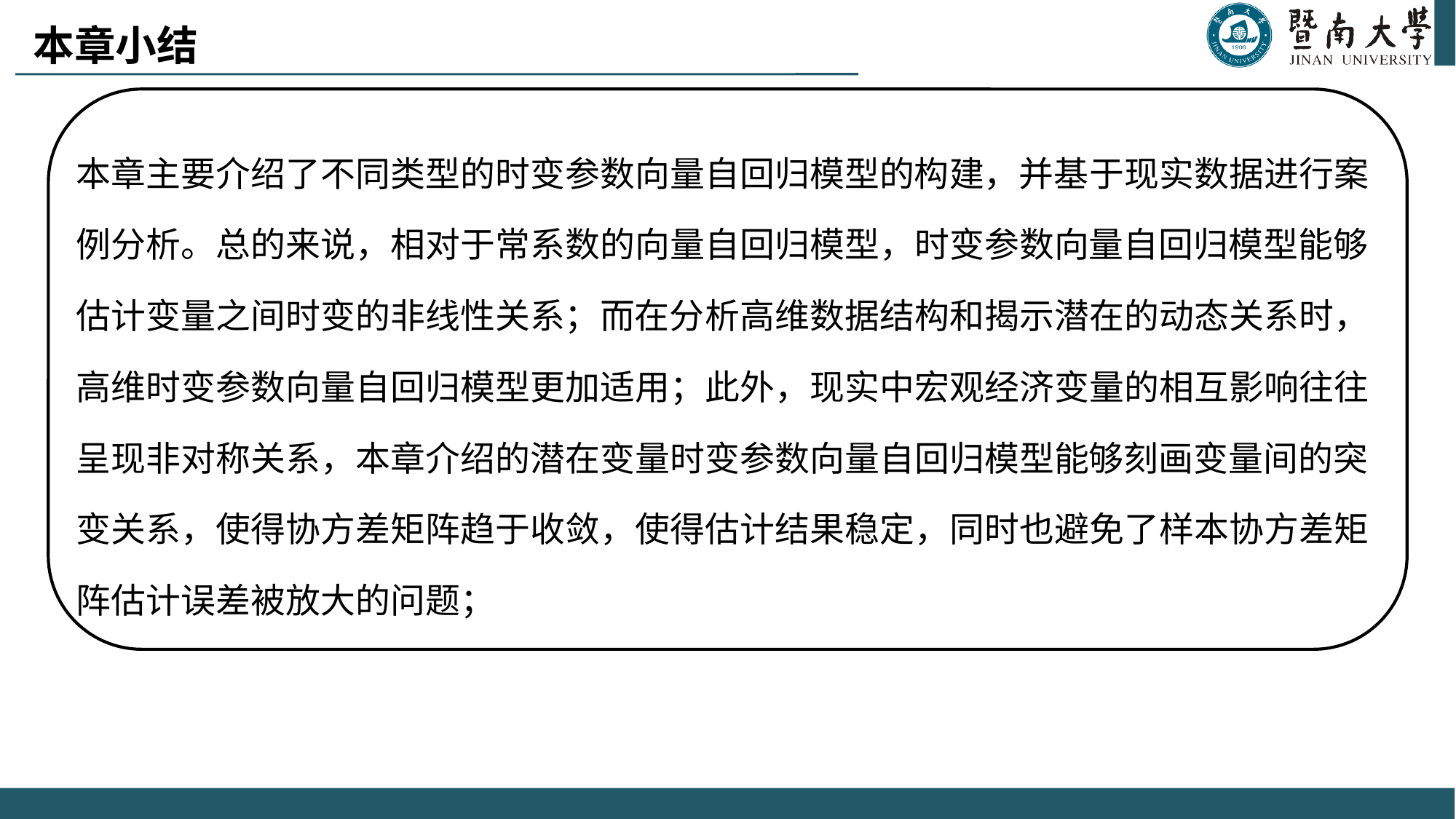

本章小结

本章主要介绍了不同类型的时变参数向量自回归模型的构建，并基于现实数据进行案例分析。总的来说，相对于常系数的向量自回归模型，时变参数向量自回归模型能够估计变量之间时变的非线性关系；而在分析高维数据结构和揭示潜在的动态关系时，高维时变参数向量自回归模型更加适用；此外，现实中宏观经济变量的相互影响往往呈现非对称关系，本章介绍的潜在变量时变参数向量自回归模型能够刻画变量间的突变关系，使得协方差矩阵趋于收敛，使得估计结果稳定，同时也避免了样本协方差矩阵估计误差被放大的问题；